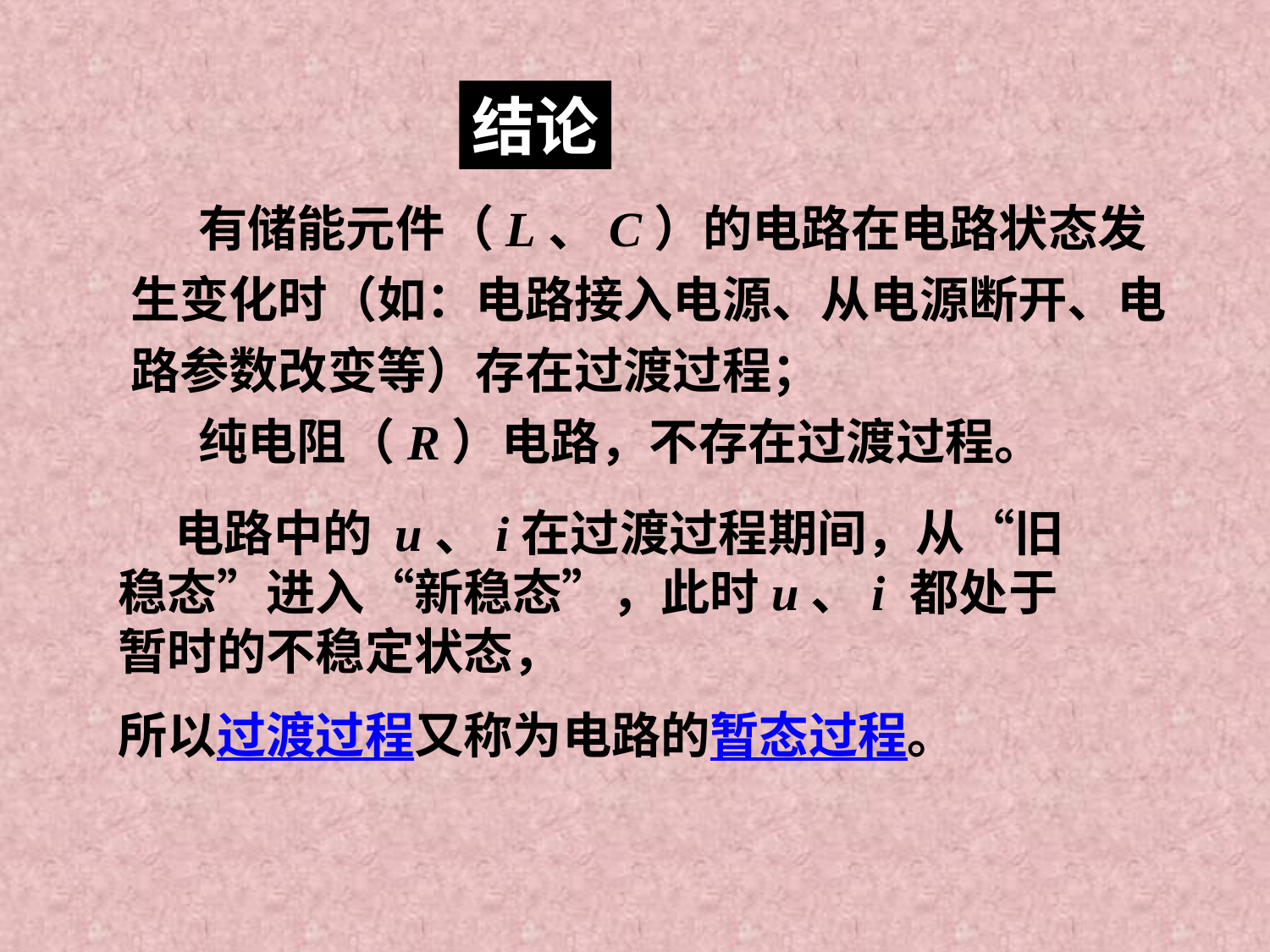

结论
     有储能元件（L、C）的电路在电路状态发生变化时（如：电路接入电源、从电源断开、电路参数改变等）存在过渡过程；
     纯电阻（R）电路，不存在过渡过程。
    电路中的 u、i在过渡过程期间，从“旧稳态”进入“新稳态”，此时u、i 都处于暂时的不稳定状态，
所以过渡过程又称为电路的暂态过程。